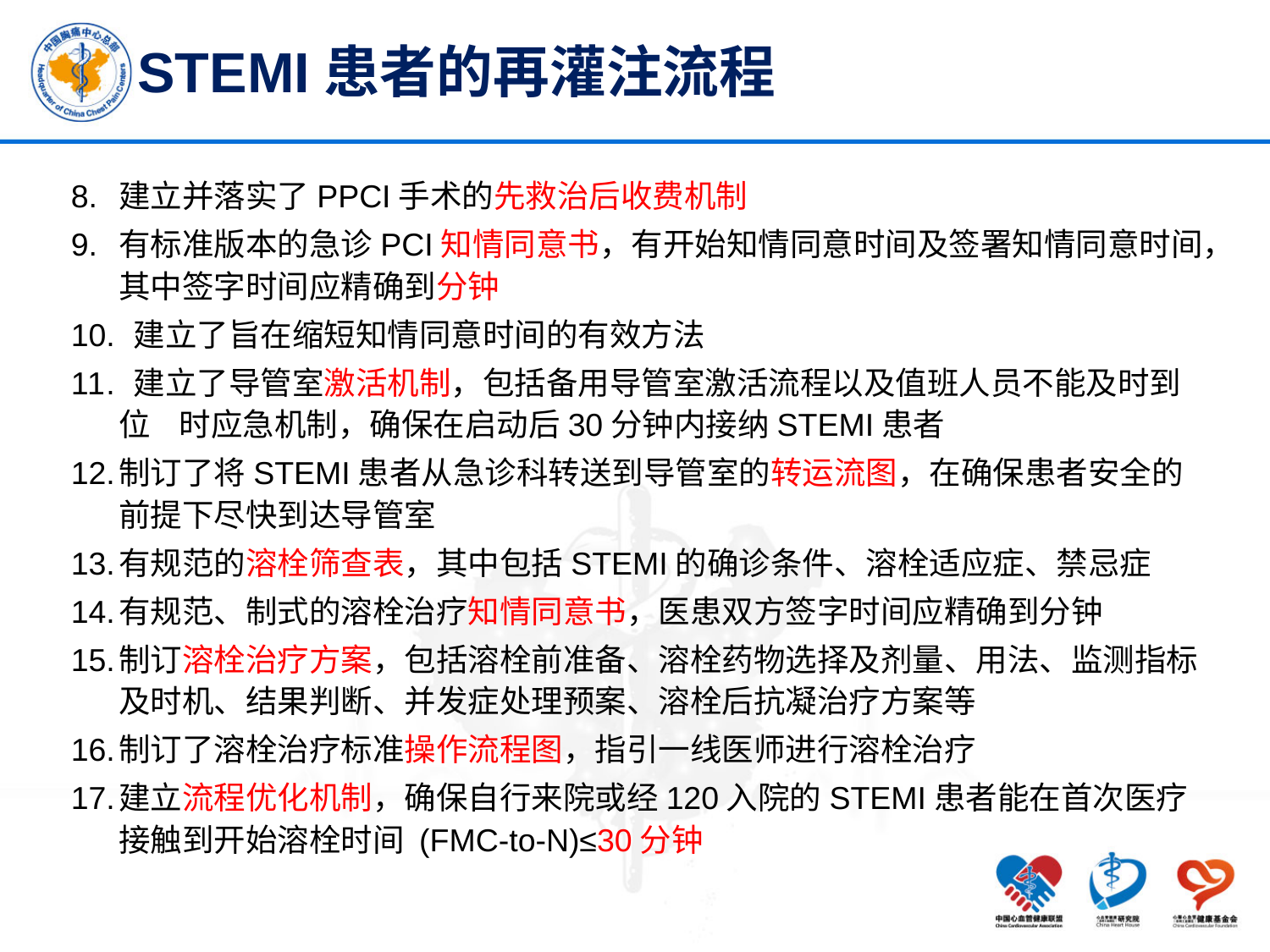

# STEMI患者的再灌注流程
建立并落实了PPCI手术的先救治后收费机制
有标准版本的急诊PCI知情同意书，有开始知情同意时间及签署知情同意时间，其中签字时间应精确到分钟
 建立了旨在缩短知情同意时间的有效方法
 建立了导管室激活机制，包括备用导管室激活流程以及值班人员不能及时到位    时应急机制，确保在启动后30分钟内接纳STEMI患者
制订了将STEMI患者从急诊科转送到导管室的转运流图，在确保患者安全的前提下尽快到达导管室
有规范的溶栓筛查表，其中包括STEMI的确诊条件、溶栓适应症、禁忌症
有规范、制式的溶栓治疗知情同意书，医患双方签字时间应精确到分钟
制订溶栓治疗方案，包括溶栓前准备、溶栓药物选择及剂量、用法、监测指标及时机、结果判断、并发症处理预案、溶栓后抗凝治疗方案等
制订了溶栓治疗标准操作流程图，指引一线医师进行溶栓治疗
建立流程优化机制，确保自行来院或经120入院的STEMI患者能在首次医疗接触到开始溶栓时间 (FMC-to-N)≤30分钟